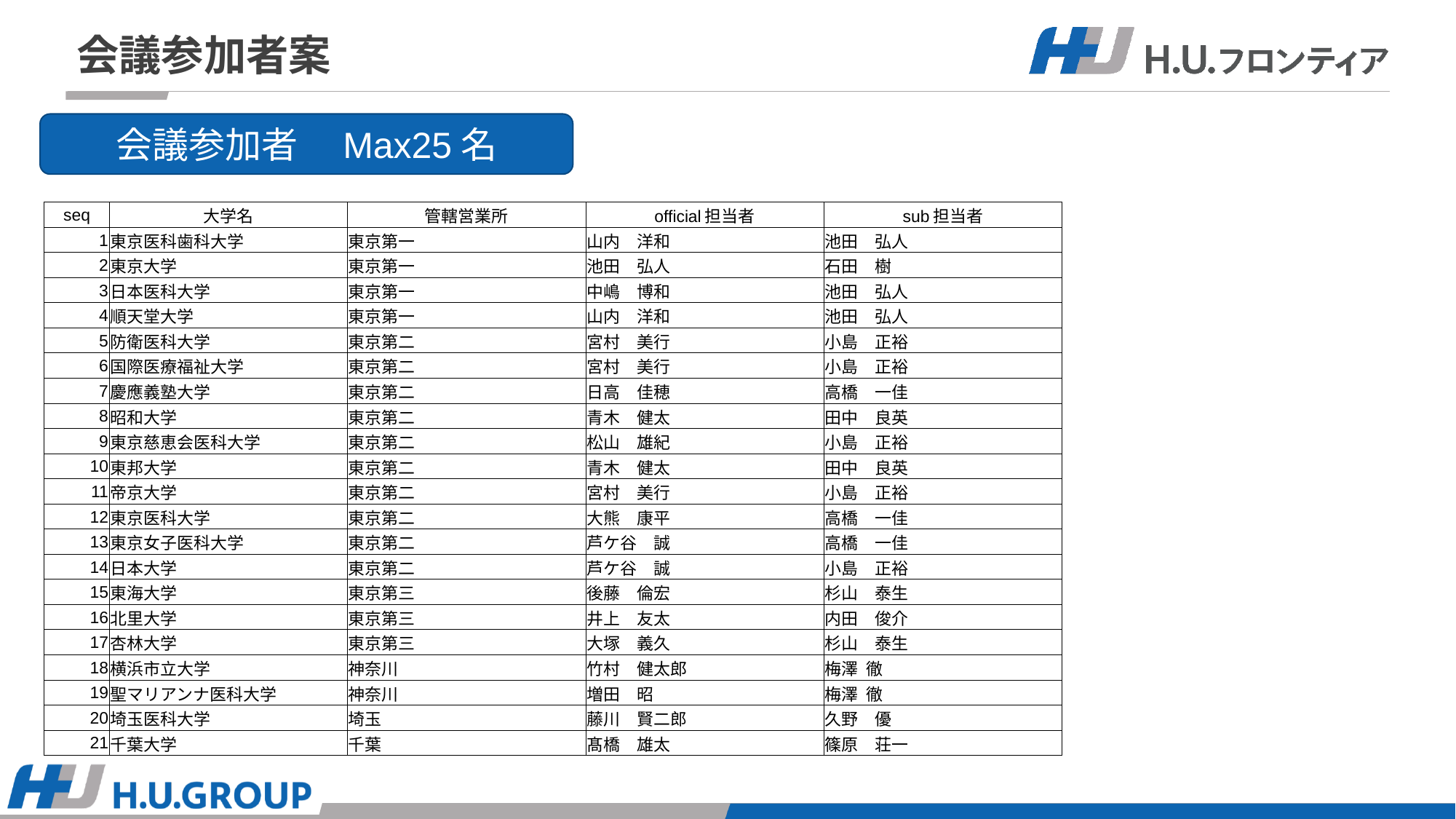

# 会議参加者案
会議参加者　Max25名
| seq | 大学名 | 管轄営業所 | official担当者 | sub担当者 |
| --- | --- | --- | --- | --- |
| 1 | 東京医科歯科大学 | 東京第一 | 山内　洋和 | 池田　弘人 |
| 2 | 東京大学 | 東京第一 | 池田　弘人 | 石田　樹 |
| 3 | 日本医科大学 | 東京第一 | 中嶋　博和 | 池田　弘人 |
| 4 | 順天堂大学 | 東京第一 | 山内　洋和 | 池田　弘人 |
| 5 | 防衛医科大学 | 東京第二 | 宮村　美行 | 小島　正裕 |
| 6 | 国際医療福祉大学 | 東京第二 | 宮村　美行 | 小島　正裕 |
| 7 | 慶應義塾大学 | 東京第二 | 日高　佳穂 | 高橋　一佳 |
| 8 | 昭和大学 | 東京第二 | 青木　健太 | 田中　良英 |
| 9 | 東京慈恵会医科大学 | 東京第二 | 松山　雄紀 | 小島　正裕 |
| 10 | 東邦大学 | 東京第二 | 青木　健太 | 田中　良英 |
| 11 | 帝京大学 | 東京第二 | 宮村　美行 | 小島　正裕 |
| 12 | 東京医科大学 | 東京第二 | 大熊　康平 | 高橋　一佳 |
| 13 | 東京女子医科大学 | 東京第二 | 芦ケ谷　誠 | 高橋　一佳 |
| 14 | 日本大学 | 東京第二 | 芦ケ谷　誠 | 小島　正裕 |
| 15 | 東海大学 | 東京第三 | 後藤　倫宏 | 杉山　泰生 |
| 16 | 北里大学 | 東京第三 | 井上　友太 | 内田　俊介 |
| 17 | 杏林大学 | 東京第三 | 大塚　義久 | 杉山　泰生 |
| 18 | 横浜市立大学 | 神奈川 | 竹村　健太郎 | 梅澤 徹 |
| 19 | 聖マリアンナ医科大学 | 神奈川 | 増田　昭 | 梅澤 徹 |
| 20 | 埼玉医科大学 | 埼玉 | 藤川　賢二郎 | 久野　優 |
| 21 | 千葉大学 | 千葉 | 髙橋　雄太 | 篠原　荘一 |